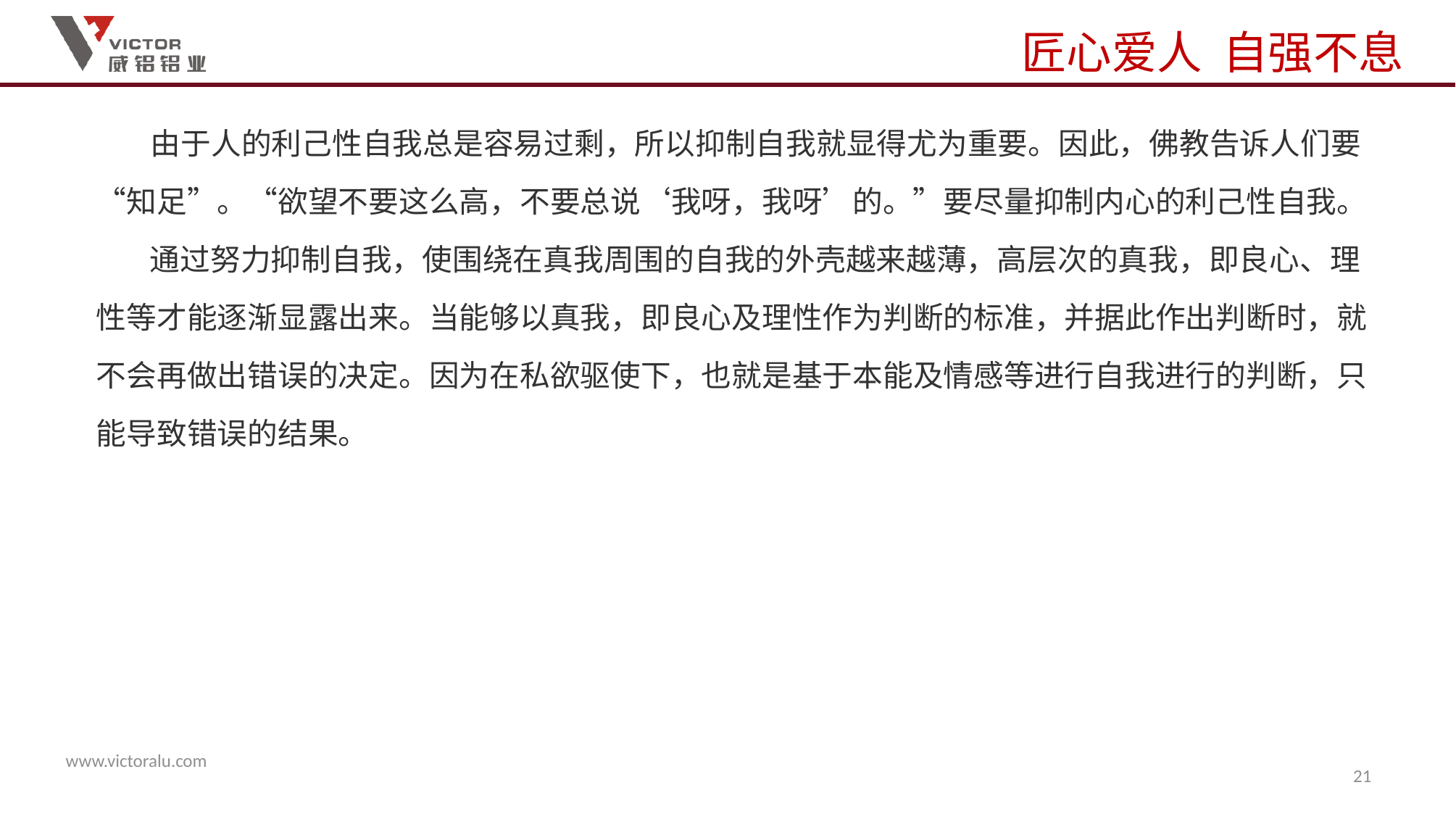

由于人的利己性自我总是容易过剩，所以抑制自我就显得尤为重要。因此，佛教告诉人们要“知足”。“欲望不要这么高，不要总说‘我呀，我呀’的。”要尽量抑制内心的利己性自我。
        通过努力抑制自我，使围绕在真我周围的自我的外壳越来越薄，高层次的真我，即良心、理性等才能逐渐显露出来。当能够以真我，即良心及理性作为判断的标准，并据此作出判断时，就不会再做出错误的决定。因为在私欲驱使下，也就是基于本能及情感等进行自我进行的判断，只能导致错误的结果。
21